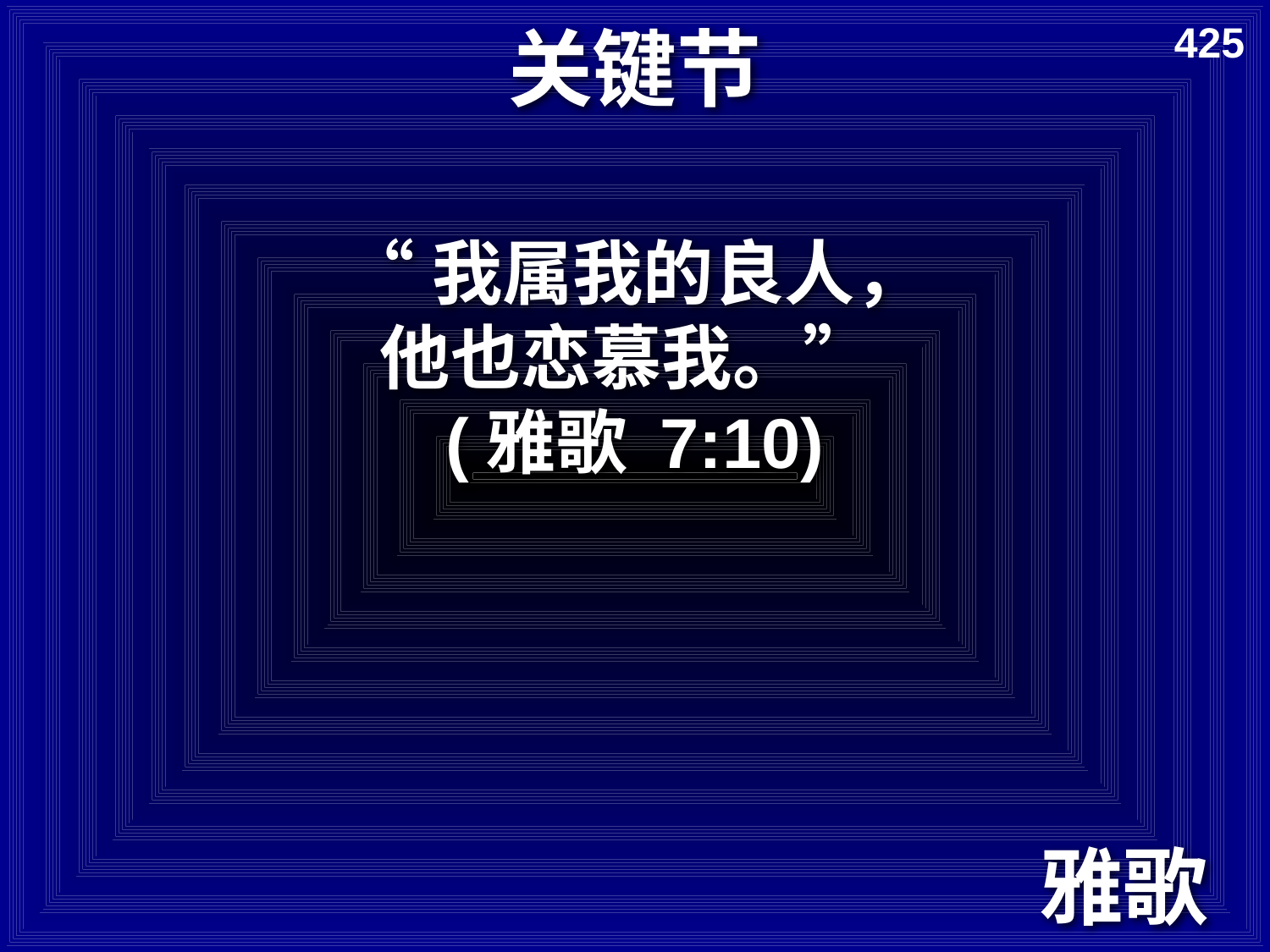

# 关键节
425

“我属我的良人，
他也恋慕我。”
(雅歌 7:10)

雅歌